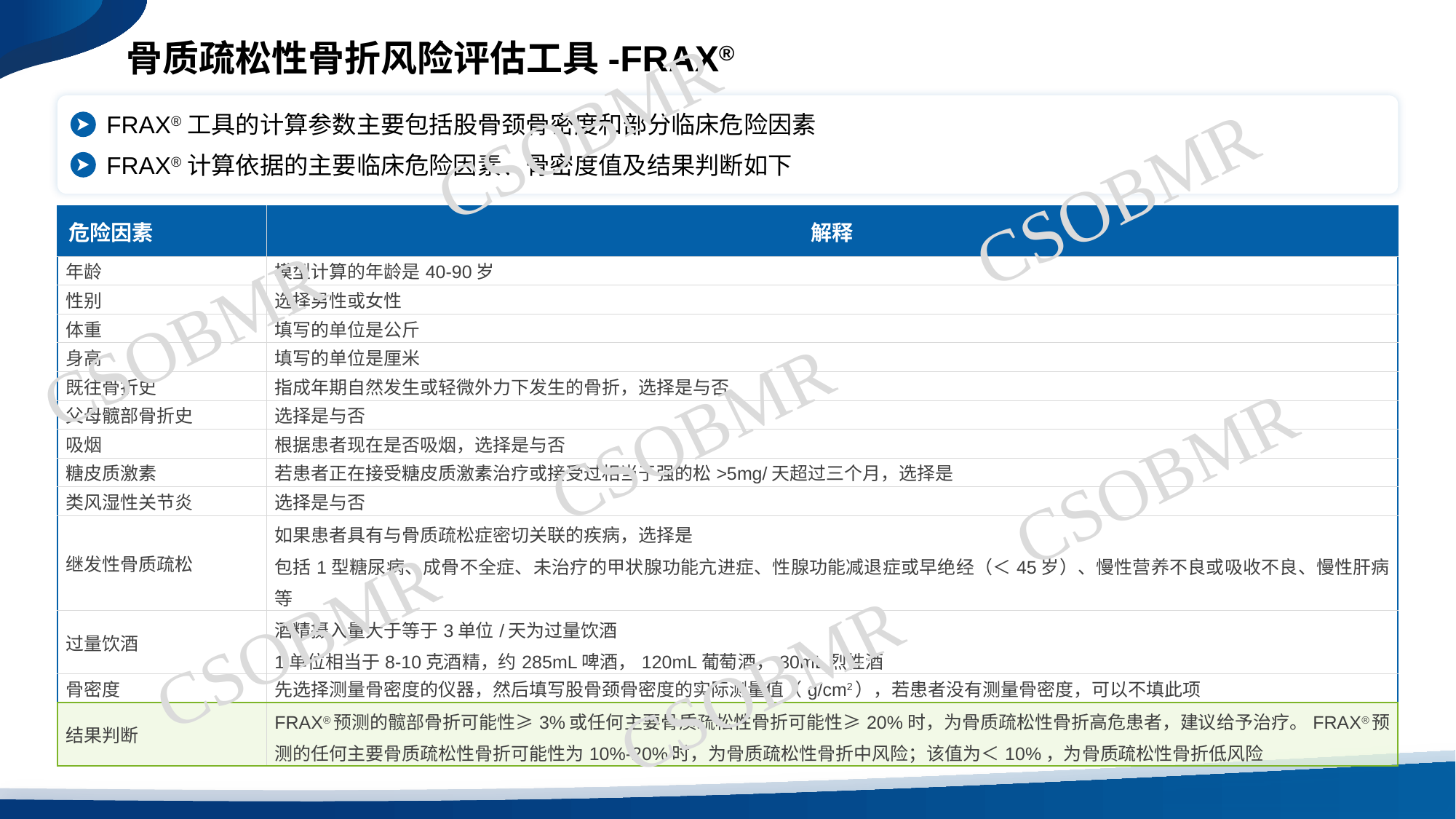

骨质疏松性骨折风险评估工具-FRAX®
CSOBMR

FRAX®工具的计算参数主要包括股骨颈骨密度和部分临床危险因素

FRAX®计算依据的主要临床危险因素、骨密度值及结果判断如下

CSOBMR
| 危险因素 | 解释 |
| --- | --- |
| 年龄 | 模型计算的年龄是40-90岁 |
| 性别 | 选择男性或女性 |
| 体重 | 填写的单位是公斤 |
| 身高 | 填写的单位是厘米 |
| 既往骨折史 | 指成年期自然发生或轻微外力下发生的骨折，选择是与否 |
| 父母髋部骨折史 | 选择是与否 |
| 吸烟 | 根据患者现在是否吸烟，选择是与否 |
| 糖皮质激素 | 若患者正在接受糖皮质激素治疗或接受过相当于强的松>5mg/天超过三个月，选择是 |
| 类风湿性关节炎 | 选择是与否 |
| 继发性骨质疏松 | 如果患者具有与骨质疏松症密切关联的疾病，选择是 包括1型糖尿病、成骨不全症、未治疗的甲状腺功能亢进症、性腺功能减退症或早绝经（＜45岁）、慢性营养不良或吸收不良、慢性肝病等 |
| 过量饮酒 | 酒精摄入量大于等于3单位/天为过量饮酒 1单位相当于8-10克酒精，约285mL啤酒，120mL葡萄酒，30mL烈性酒 |
| 骨密度 | 先选择测量骨密度的仪器，然后填写股骨颈骨密度的实际测量值（g/cm2），若患者没有测量骨密度，可以不填此项 |
| 结果判断 | FRAX®预测的髋部骨折可能性≥3%或任何主要骨质疏松性骨折可能性≥20%时，为骨质疏松性骨折高危患者，建议给予治疗。FRAX®预测的任何主要骨质疏松性骨折可能性为10%-20%时，为骨质疏松性骨折中风险；该值为＜10%，为骨质疏松性骨折低风险 |
CSOBMR
CSOBMR
CSOBMR
CSOBMR
CSOBMR